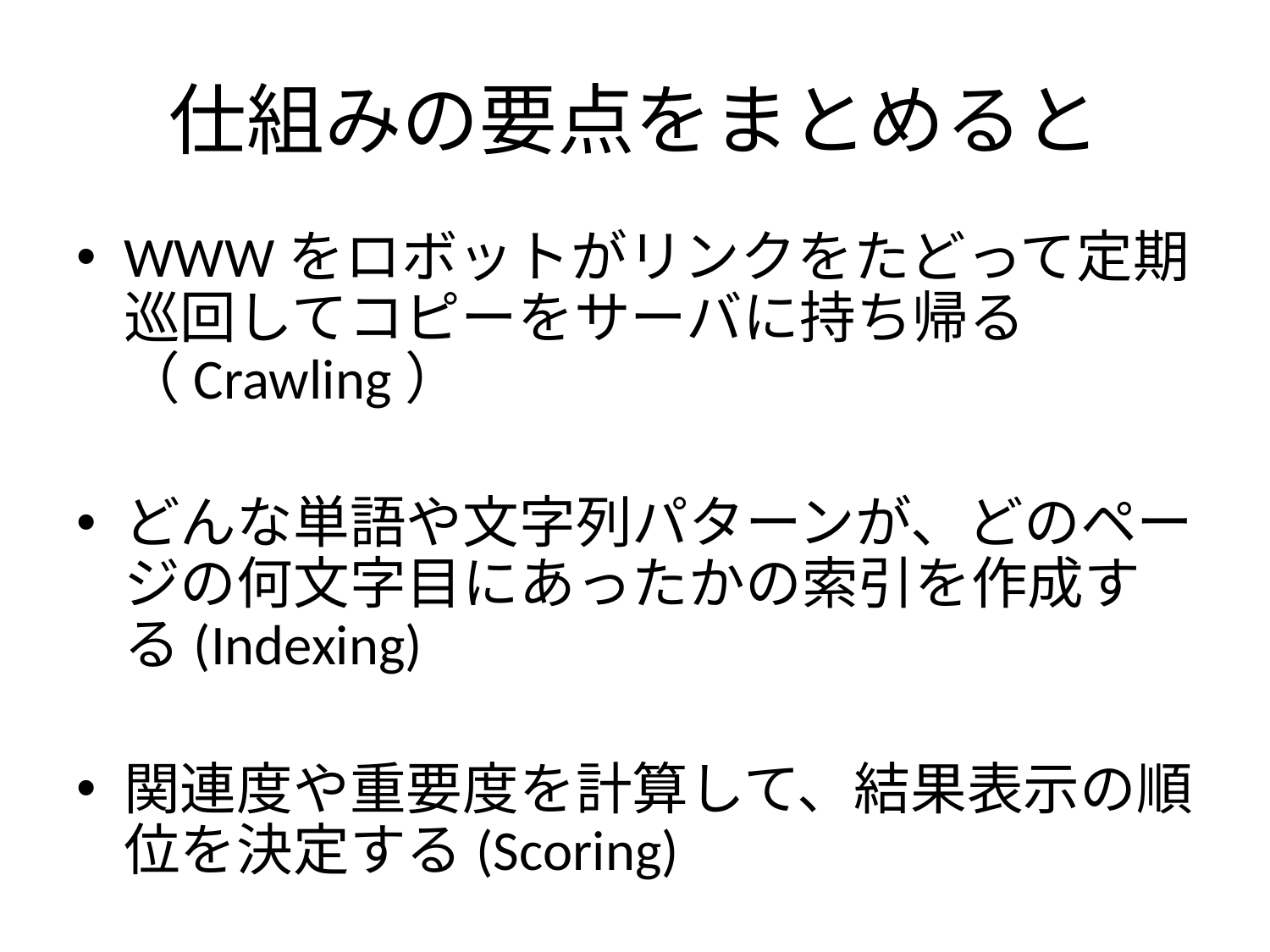

# 仕組みの要点をまとめると
WWWをロボットがリンクをたどって定期巡回してコピーをサーバに持ち帰る（Crawling）

どんな単語や文字列パターンが、どのページの何文字目にあったかの索引を作成する(Indexing)

関連度や重要度を計算して、結果表示の順位を決定する(Scoring)